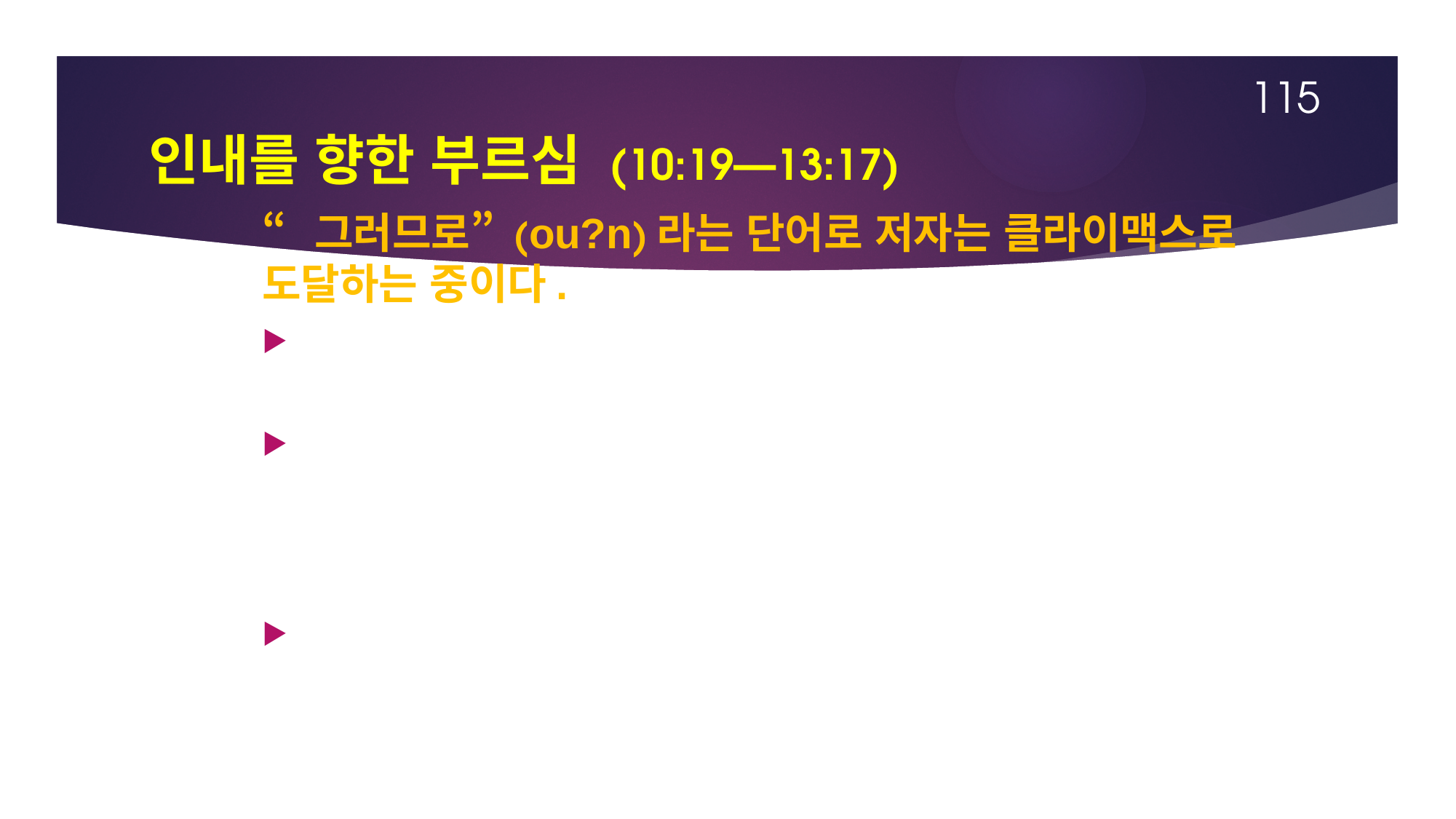

115
# 인내를 향한 부르심 (10:19—13:17)
“그러므로” (ou?n)라는 단어로 저자는 클라이맥스로 도달하는 중이다.
기본적인 결과로 “이것이 사실이라면, 그에 합당하게 살자!” 라고 하는 것이다.
그리스도인들은 이제 담대하게 지성소로 들어가 성막의 제사에서 가능하지 않았던 하나님과 가까워질 수 있고, 이러한 “새롭고 산 길은” 예수님의 몸을 희생제물로 드리심으로, 하나님의 임재를 가리고 있던 “휘장”을 상징하는 것, 열려진 것이다. (10:19-25).
예수님은 제사장이자 희생제물 되시고 휘장이시며 시온좌 되신다—모든 것들이 이 전의 방법이 끝났다는 것을 알려주고 있다.